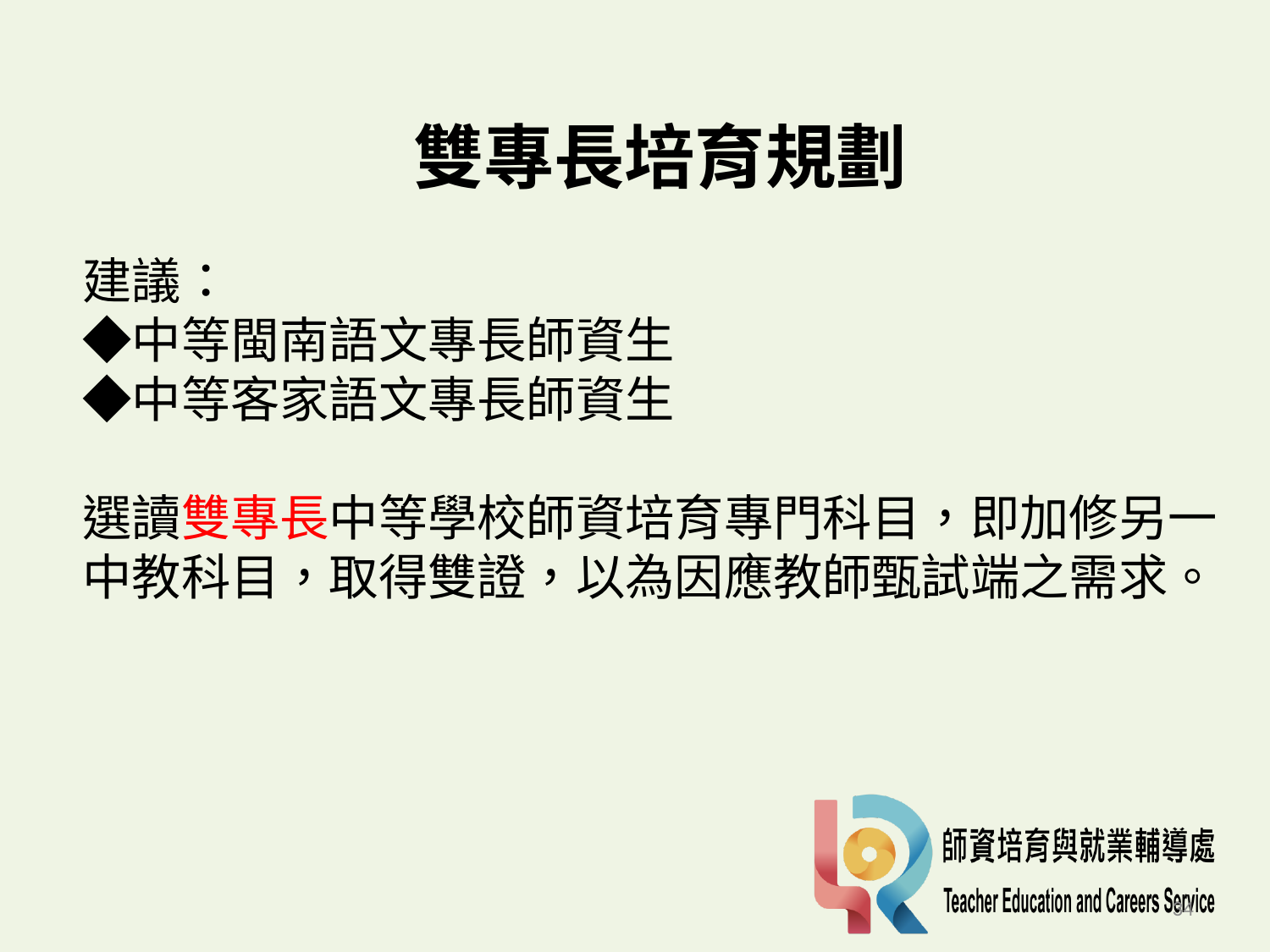

雙專長培育規劃
# 建議： ◆中等閩南語文專長師資生 ◆中等客家語文專長師資生 選讀雙專長中等學校師資培育專門科目，即加修另一中教科目，取得雙證，以為因應教師甄試端之需求。
34